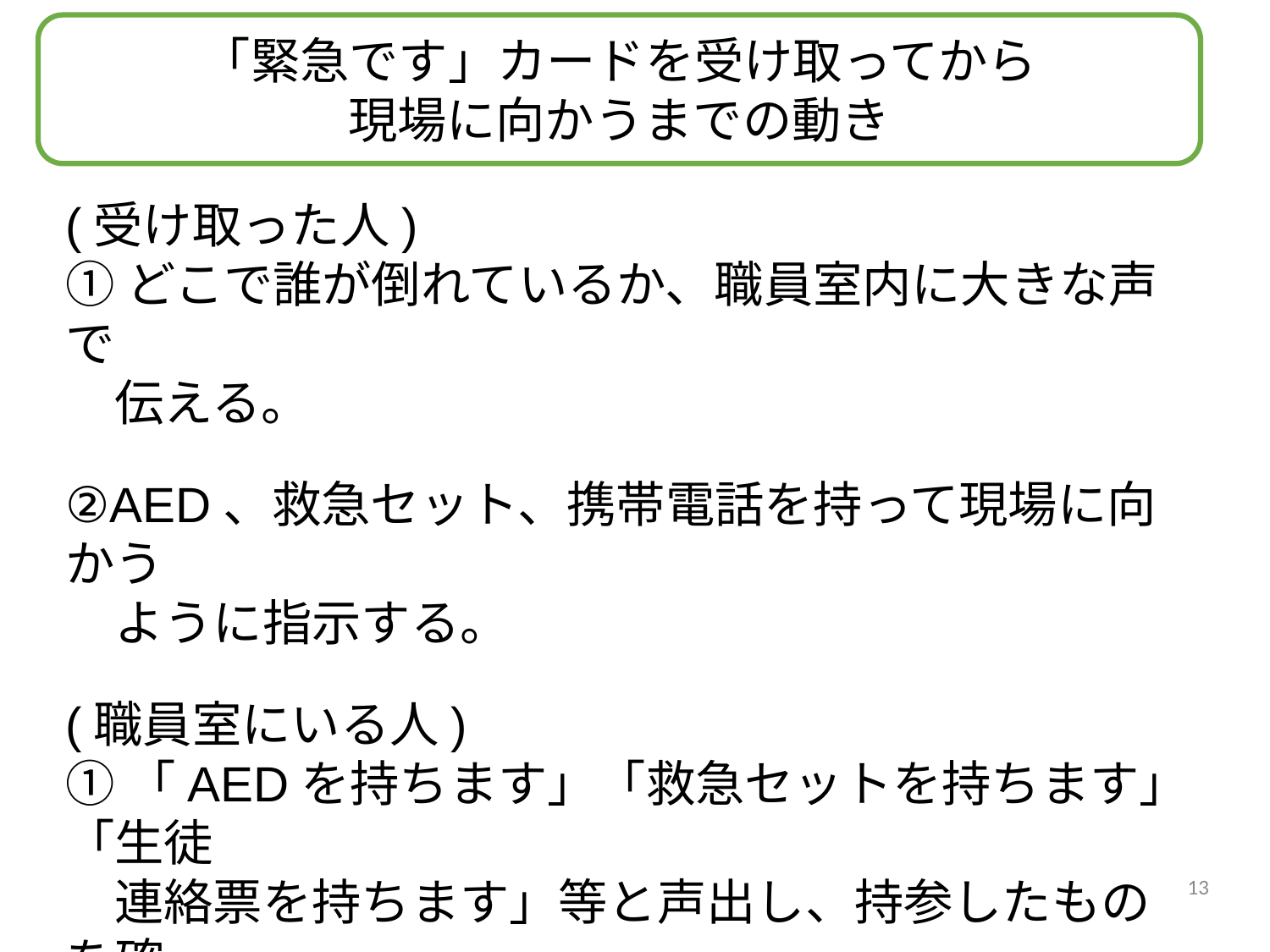

「緊急です」カードを受け取ってから
現場に向かうまでの動き
(受け取った人)
①どこで誰が倒れているか、職員室内に大きな声で
　伝える。

②AED、救急セット、携帯電話を持って現場に向かう
　ように指示する。

(職員室にいる人)
①「AEDを持ちます」「救急セットを持ちます」「生徒
　連絡票を持ちます」等と声出し、持参したものを確
　認をして現場に向かう。

②携帯電話は、全員持つようにする。
13